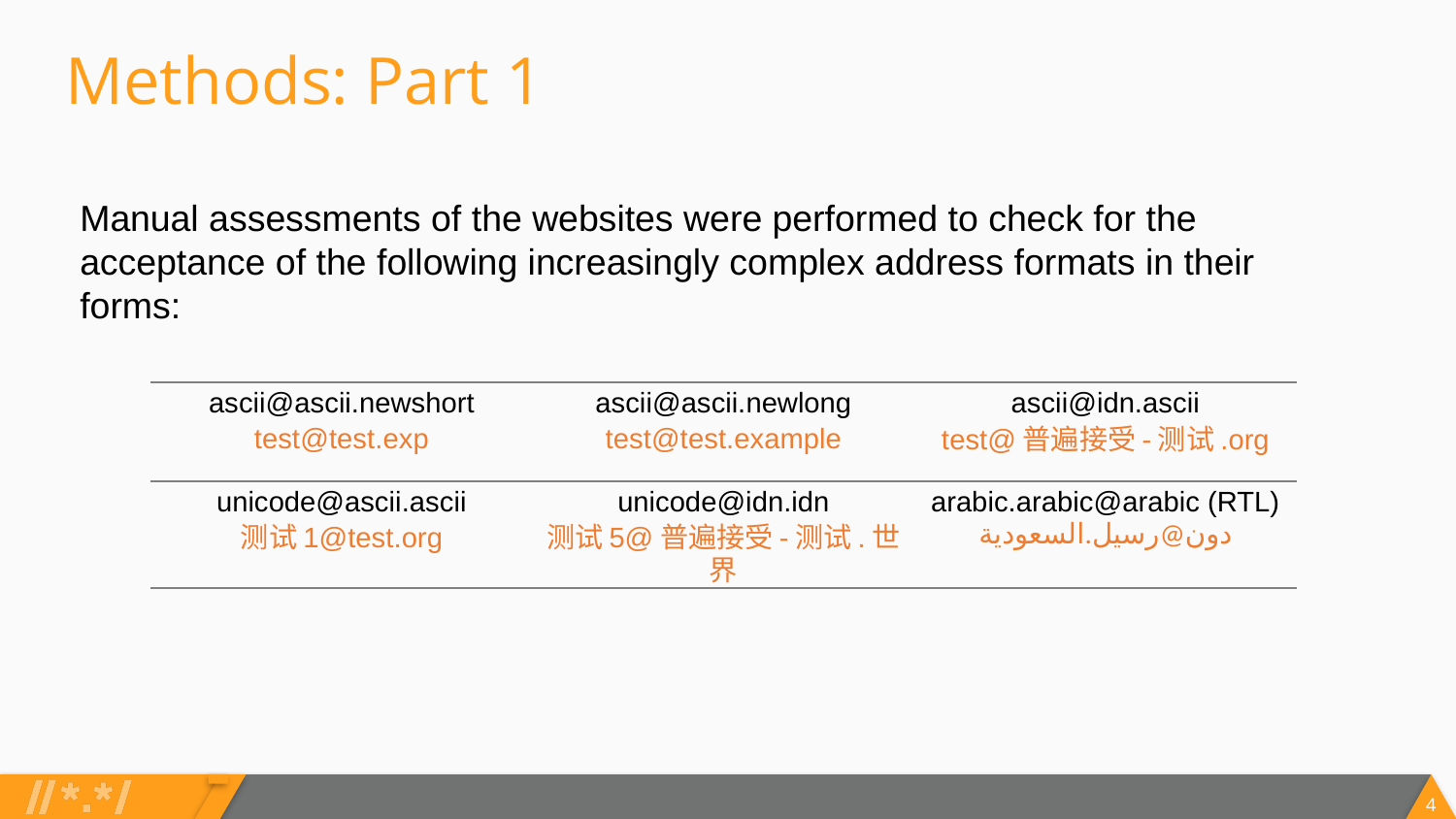

# Methods: Part 1
Manual assessments of the websites were performed to check for the acceptance of the following increasingly complex address formats in their forms:
| ascii@ascii.newshort test@test.exp | ascii@ascii.newlong test@test.example | ascii@idn.ascii test@普遍接受-测试.org |
| --- | --- | --- |
| unicode@ascii.ascii 测试1@test.org | unicode@idn.idn 测试5@普遍接受-测试.世界 | arabic.arabic@arabic (RTL) دون@رسيل.السعودية |